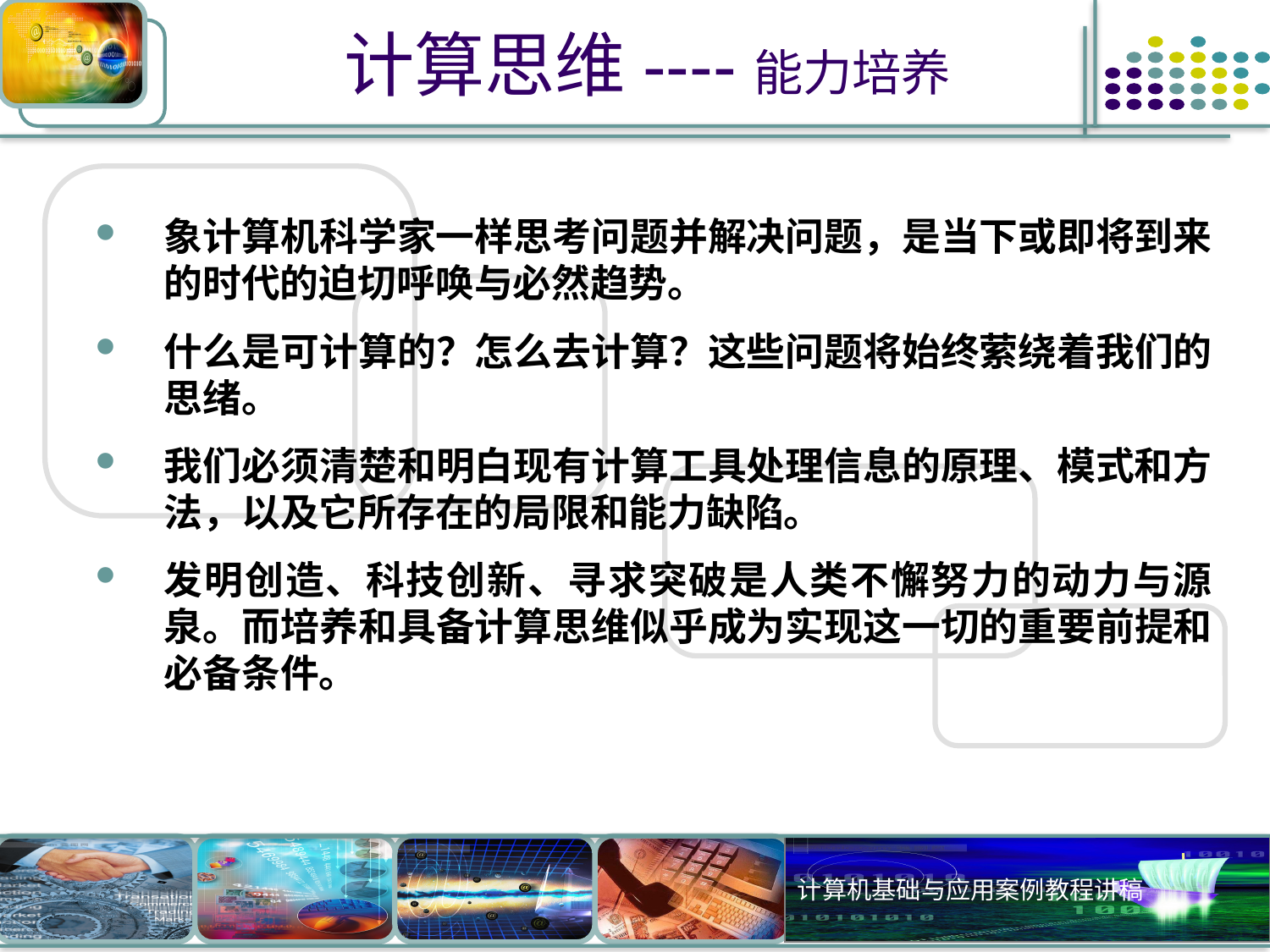

# 计算思维----能力培养
象计算机科学家一样思考问题并解决问题，是当下或即将到来的时代的迫切呼唤与必然趋势。
什么是可计算的？怎么去计算？这些问题将始终萦绕着我们的思绪。
我们必须清楚和明白现有计算工具处理信息的原理、模式和方法，以及它所存在的局限和能力缺陷。
发明创造、科技创新、寻求突破是人类不懈努力的动力与源泉。而培养和具备计算思维似乎成为实现这一切的重要前提和必备条件。